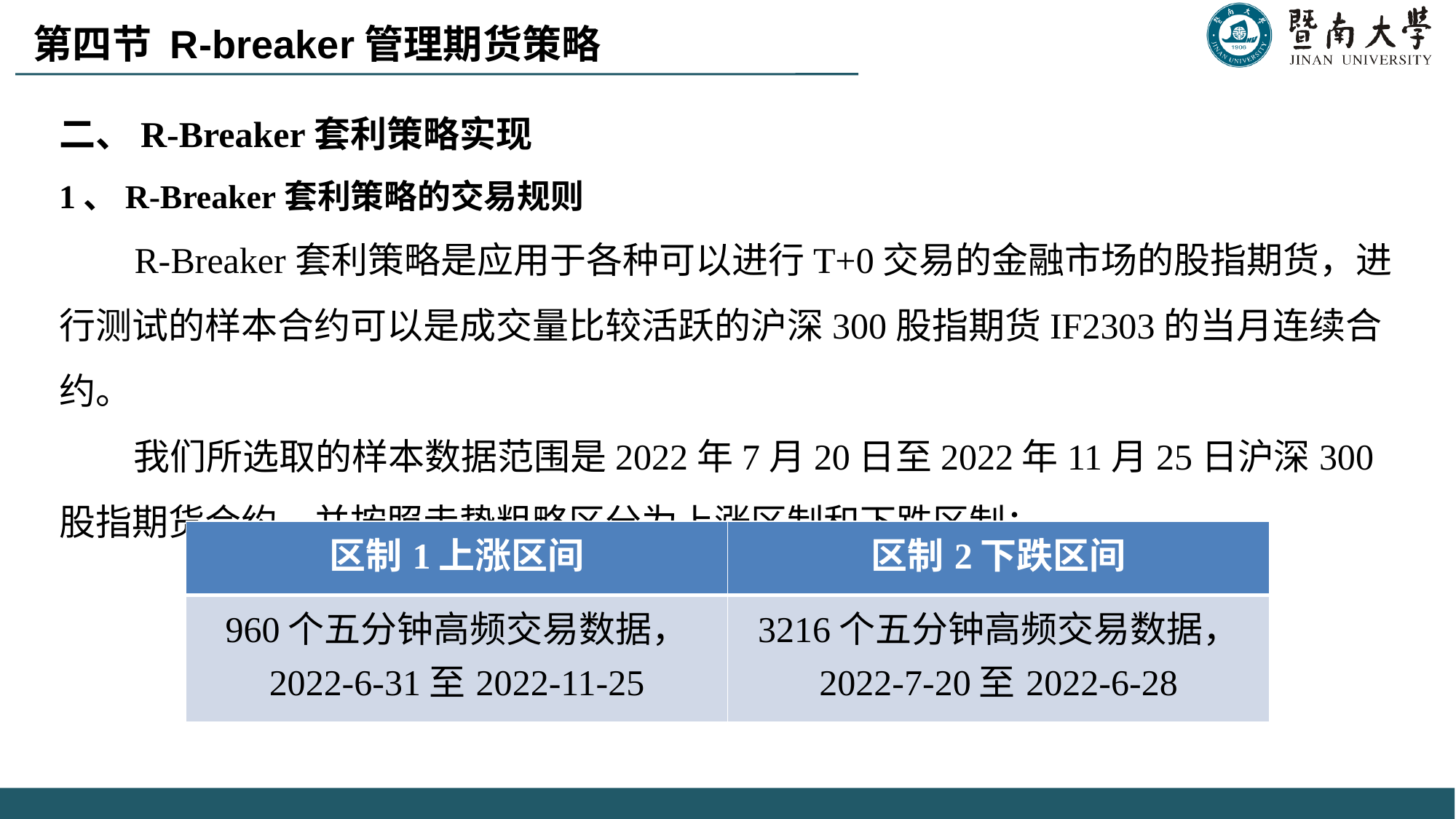

第四节 R-breaker管理期货策略
二、R-Breaker套利策略实现
1、R-Breaker套利策略的交易规则
         R-Breaker套利策略是应用于各种可以进行T+0交易的金融市场的股指期货，进行测试的样本合约可以是成交量比较活跃的沪深300股指期货IF2303的当月连续合约。
        我们所选取的样本数据范围是2022年7月20日至2022年11月25日沪深300股指期货合约，并按照走势粗略区分为上涨区制和下跌区制：
| 区制1上涨区间 | 区制2下跌区间 |
| --- | --- |
| 960个五分钟高频交易数据， 2022-6-31至2022-11-25 | 3216个五分钟高频交易数据， 2022-7-20至2022-6-28 |